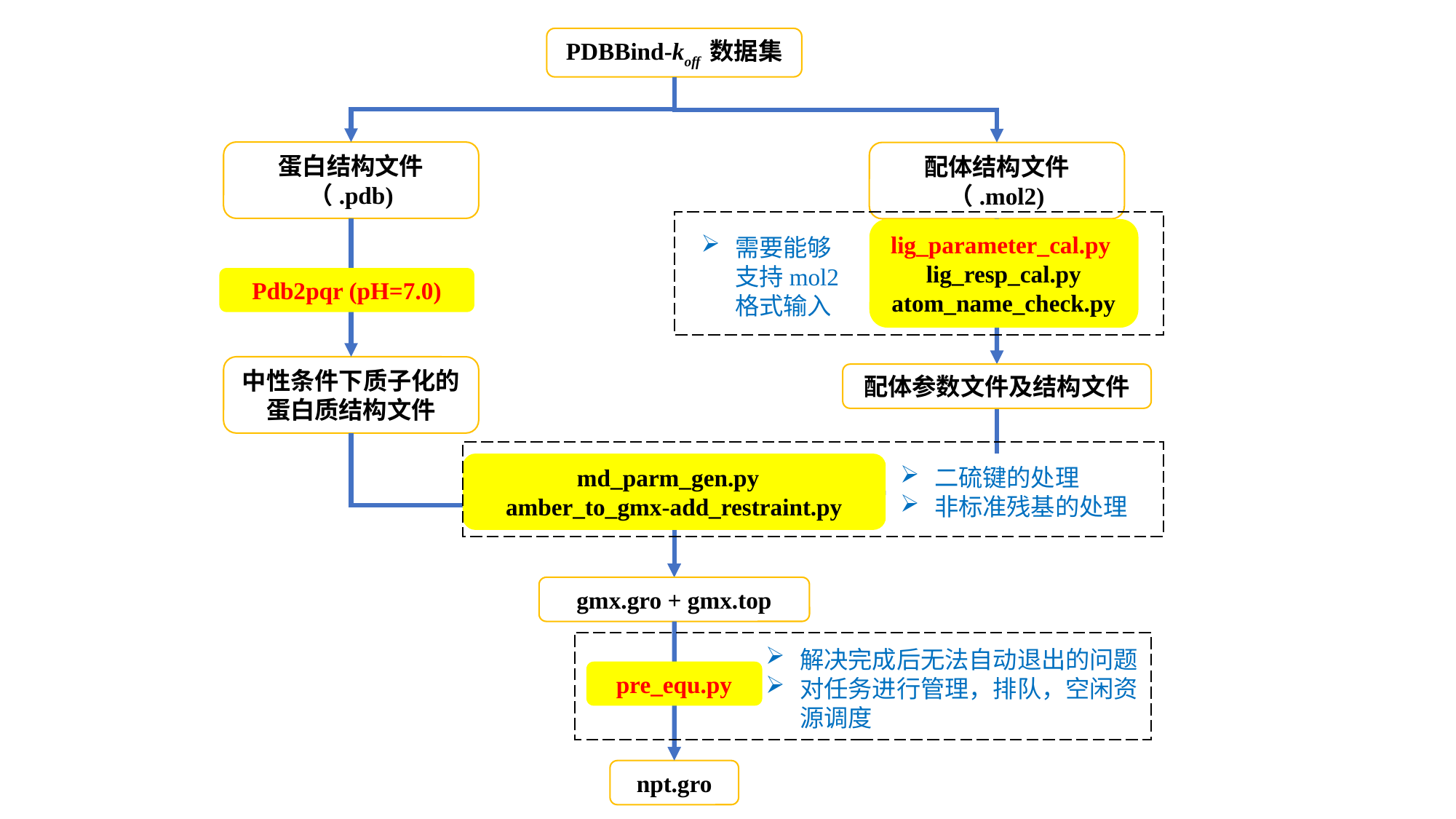

PDBBind-koff 数据集
蛋白结构文件（.pdb)
配体结构文件（.mol2)

lig_parameter_cal.py
lig_resp_cal.py
atom_name_check.py
需要能够支持mol2格式输入
Pdb2pqr (pH=7.0)
中性条件下质子化的蛋白质结构文件
配体参数文件及结构文件

md_parm_gen.py
amber_to_gmx-add_restraint.py
二硫键的处理
非标准残基的处理
gmx.gro + gmx.top

解决完成后无法自动退出的问题
对任务进行管理，排队，空闲资源调度
pre_equ.py
npt.gro